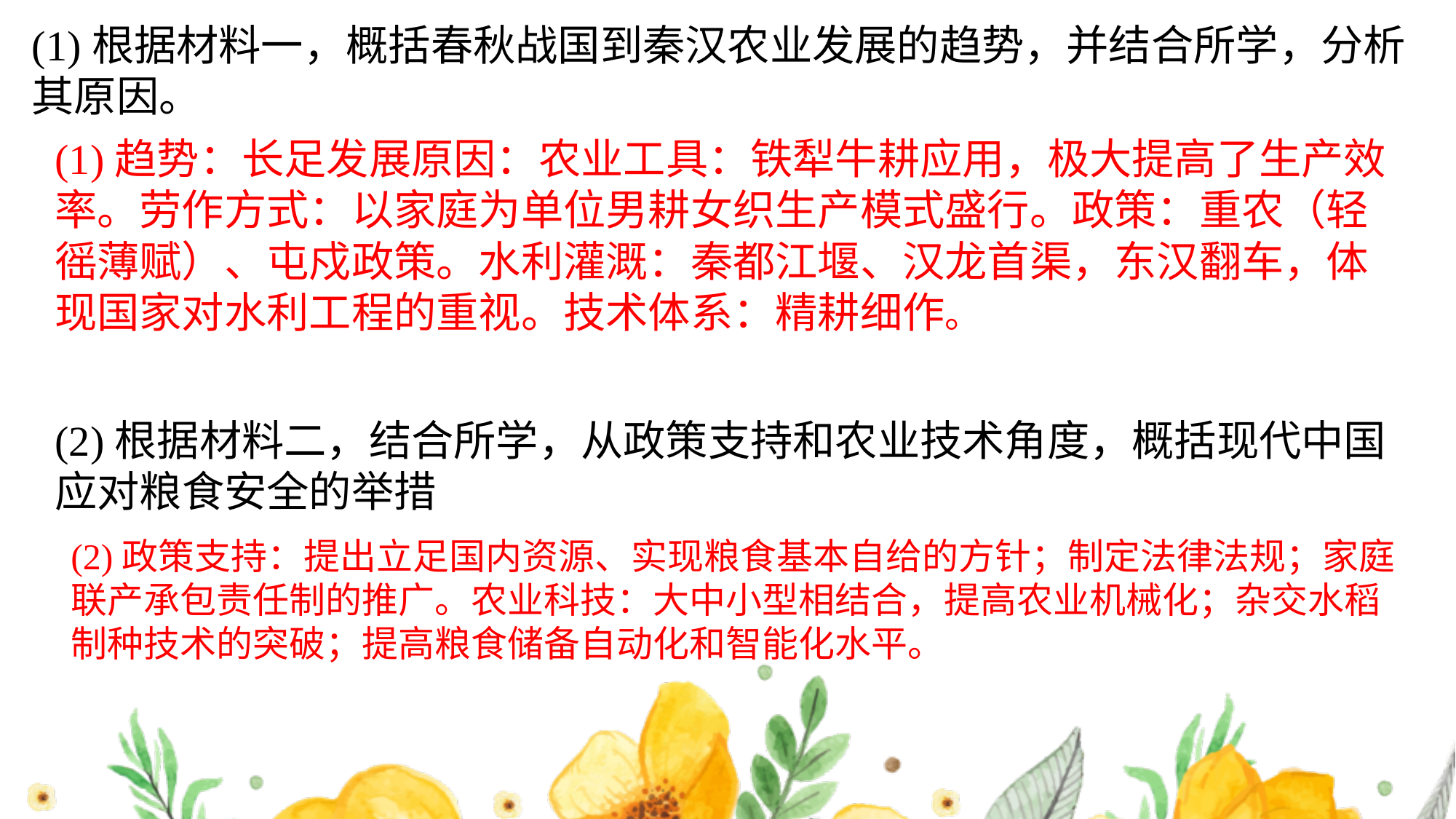

(1)根据材料一，概括春秋战国到秦汉农业发展的趋势，并结合所学，分析其原因。
(1)趋势：长足发展原因：农业工具：铁犁牛耕应用，极大提高了生产效率。劳作方式：以家庭为单位男耕女织生产模式盛行。政策：重农（轻徭薄赋）、屯戍政策。水利灌溉：秦都江堰、汉龙首渠，东汉翻车，体现国家对水利工程的重视。技术体系：精耕细作。

(2)根据材料二，结合所学，从政策支持和农业技术角度，概括现代中国应对粮食安全的举措
(2)政策支持：提出立足国内资源、实现粮食基本自给的方针；制定法律法规；家庭联产承包责任制的推广。农业科技：大中小型相结合，提高农业机械化；杂交水稻制种技术的突破；提高粮食储备自动化和智能化水平。